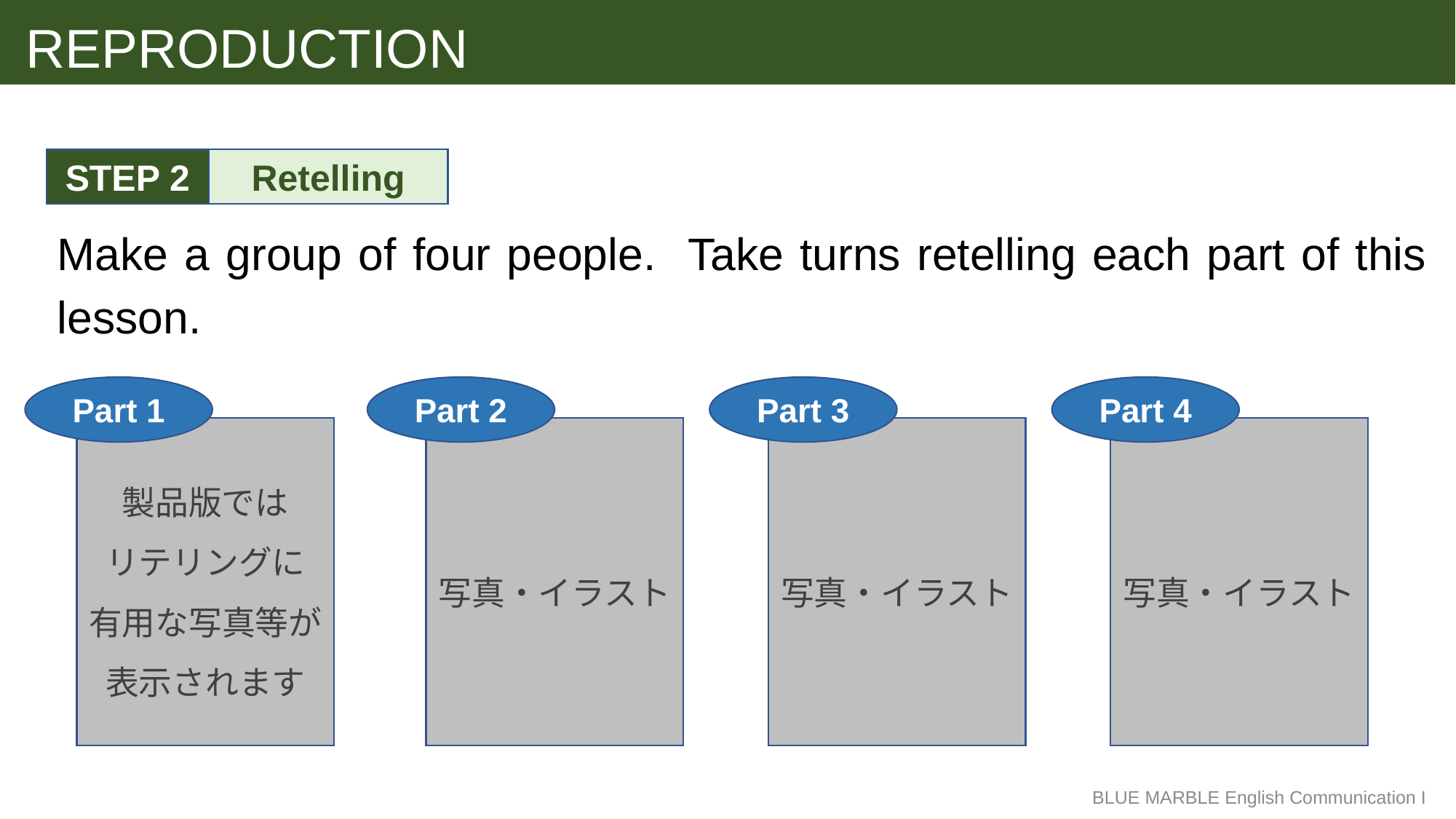

REPRODUCTION
Retelling
STEP 2
Make a group of four people.  Take turns retelling each part of this lesson.
Part 1
Part 2
Part 3
Part 4
製品版では
リテリングに
有用な写真等が
表示されます
写真・イラスト
写真・イラスト
写真・イラスト
BLUE MARBLE English Communication I